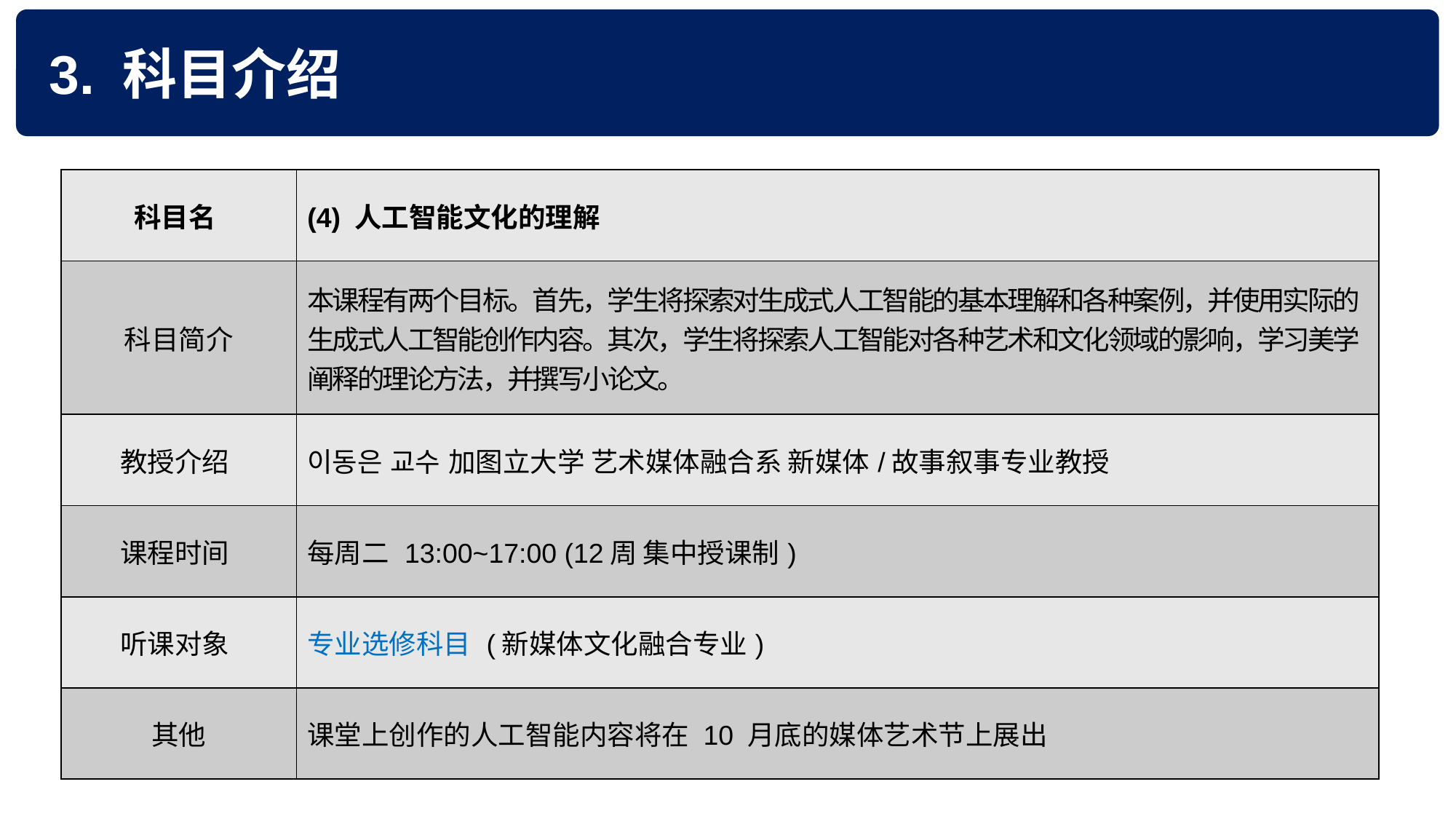

3. 科目介绍
| 科目名 | (4) 人工智能文化的理解 |
| --- | --- |
| 科目简介 | 本课程有两个目标。首先，学生将探索对生成式人工智能的基本理解和各种案例，并使用实际的生成式人工智能创作内容。其次，学生将探索人工智能对各种艺术和文化领域的影响，学习美学阐释的理论方法，并撰写小论文。 |
| 教授介绍 | 이동은 교수 加图立大学 艺术媒体融合系 新媒体/故事叙事专业教授 |
| 课程时间 | 每周二 13:00~17:00 (12周 集中授课制) |
| 听课对象 | 专业选修科目 (新媒体文化融合专业) |
| 其他 | 课堂上创作的人工智能内容将在 10 月底的媒体艺术节上展出 |